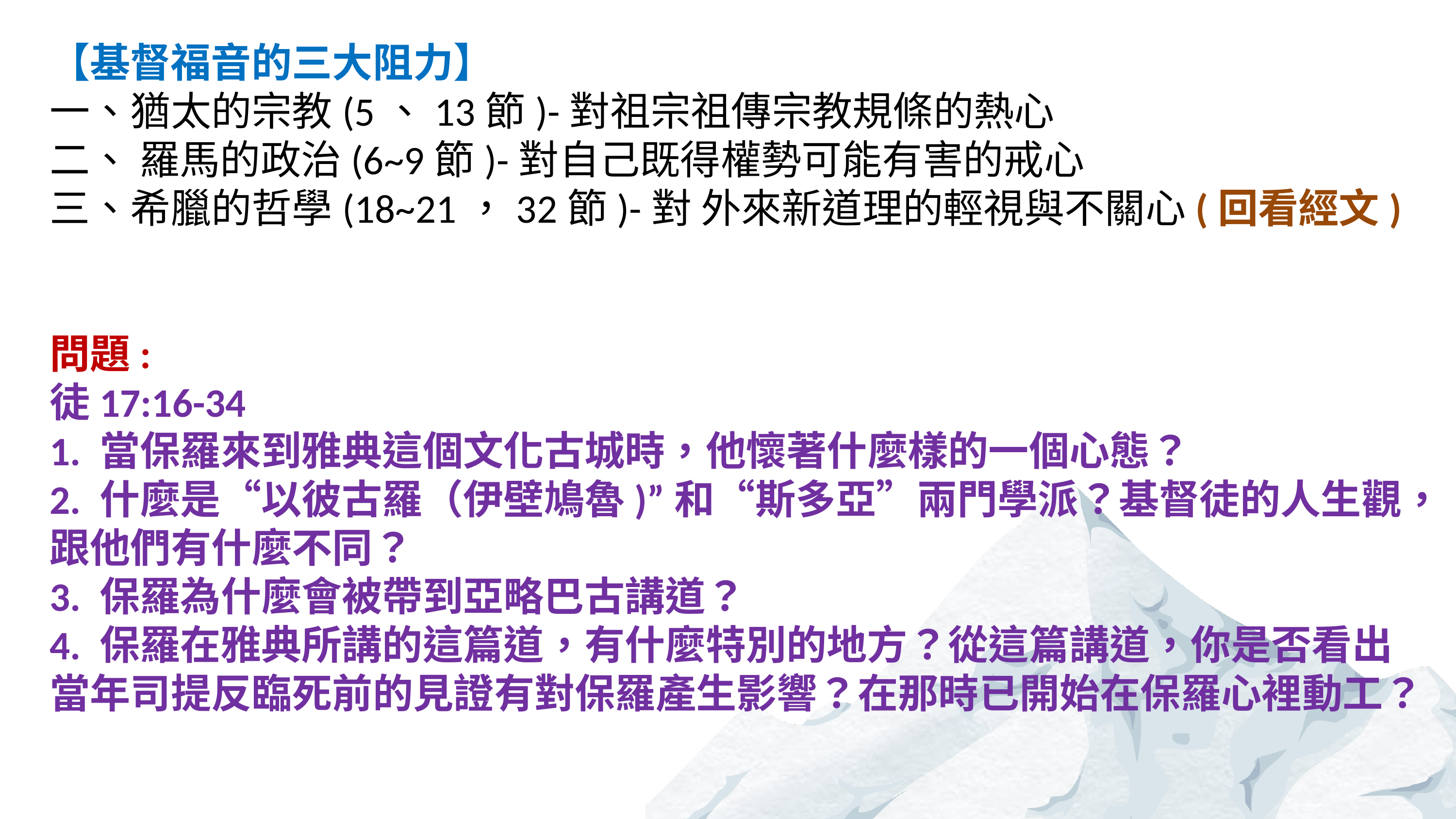

【基督福音的三大阻力】
一、猶太的宗教(5、13節)-對祖宗祖傳宗教規條的熱心
二、 羅馬的政治(6~9節)-對自己既得權勢可能有害的戒心
三、希臘的哲學(18~21，32節)-對 外來新道理的輕視與不關心(回看經文)

問題:
徒17:16-34
1. 當保羅來到雅典這個文化古城時，他懷著什麼樣的一個心態？
2. 什麼是“以彼古羅（伊壁鳩魯)”和“斯多亞”兩門學派？基督徒的人生觀，跟他們有什麼不同？
3. 保羅為什麼會被帶到亞略巴古講道？
4. 保羅在雅典所講的這篇道，有什麼特別的地方？從這篇講道，你是否看出當年司提反臨死前的見證有對保羅產生影響？在那時已開始在保羅心裡動工？